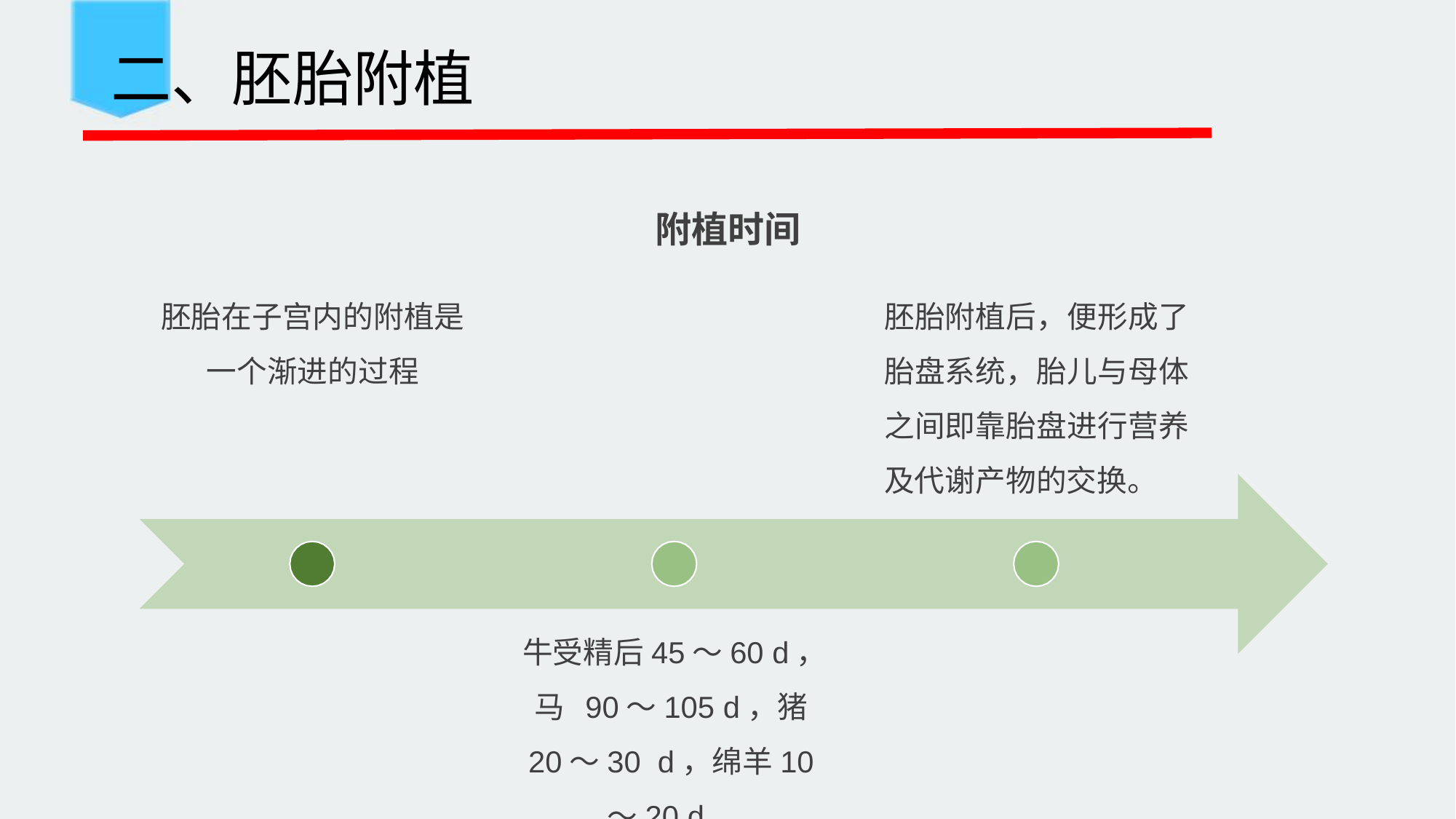

二、胚胎附植

附植时间
胚胎在子宫内的附植是 一个渐进的过程
胚胎附植后，便形成了 胎盘系统，胎儿与母体 之间即靠胎盘进行营养 及代谢产物的交换。

牛受精后45～60 d，马  90～105 d，猪20～30  d，绵羊10～20 d。